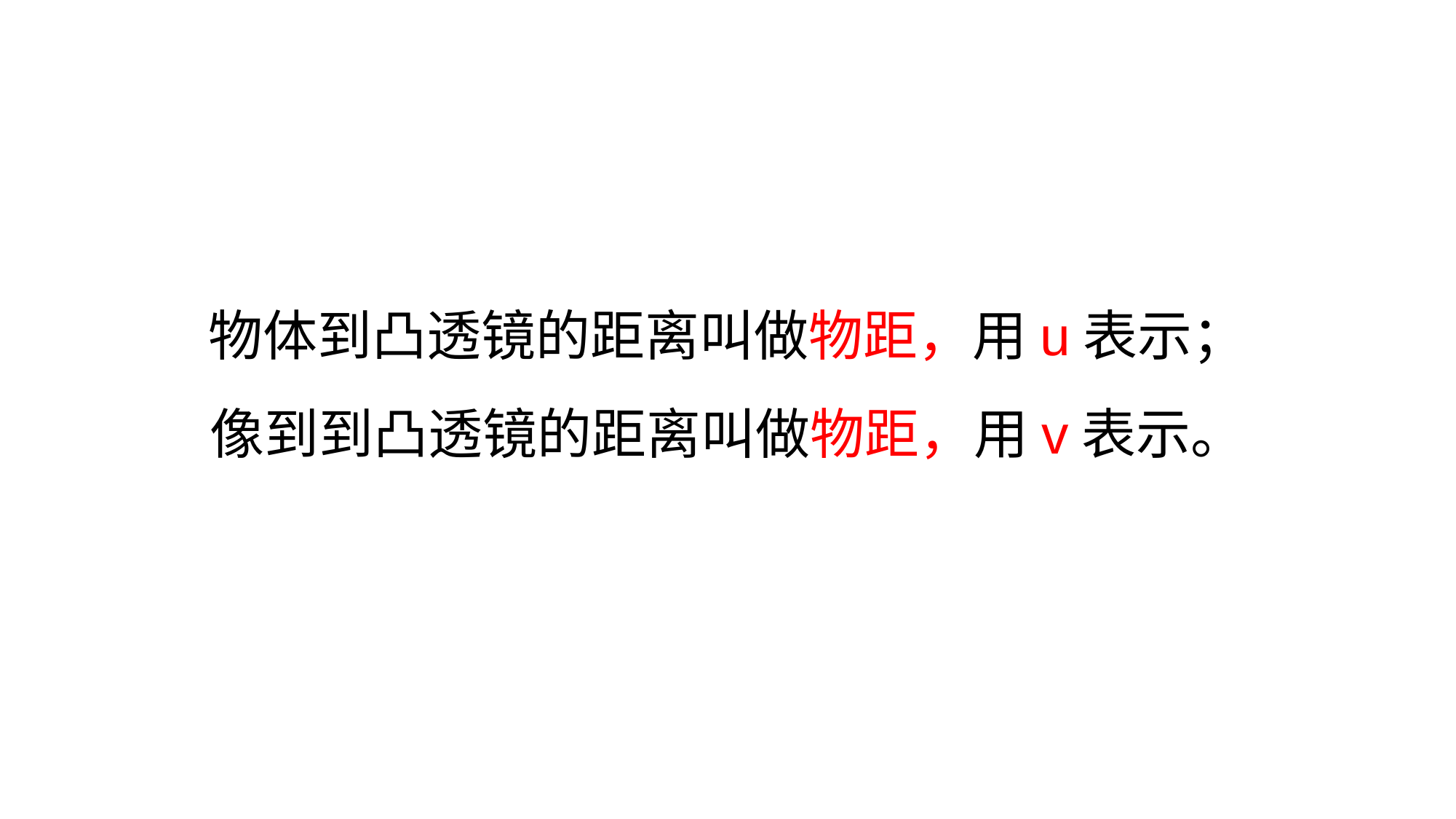

物体到凸透镜的距离叫做物距，用u表示；
像到到凸透镜的距离叫做物距，用v表示。